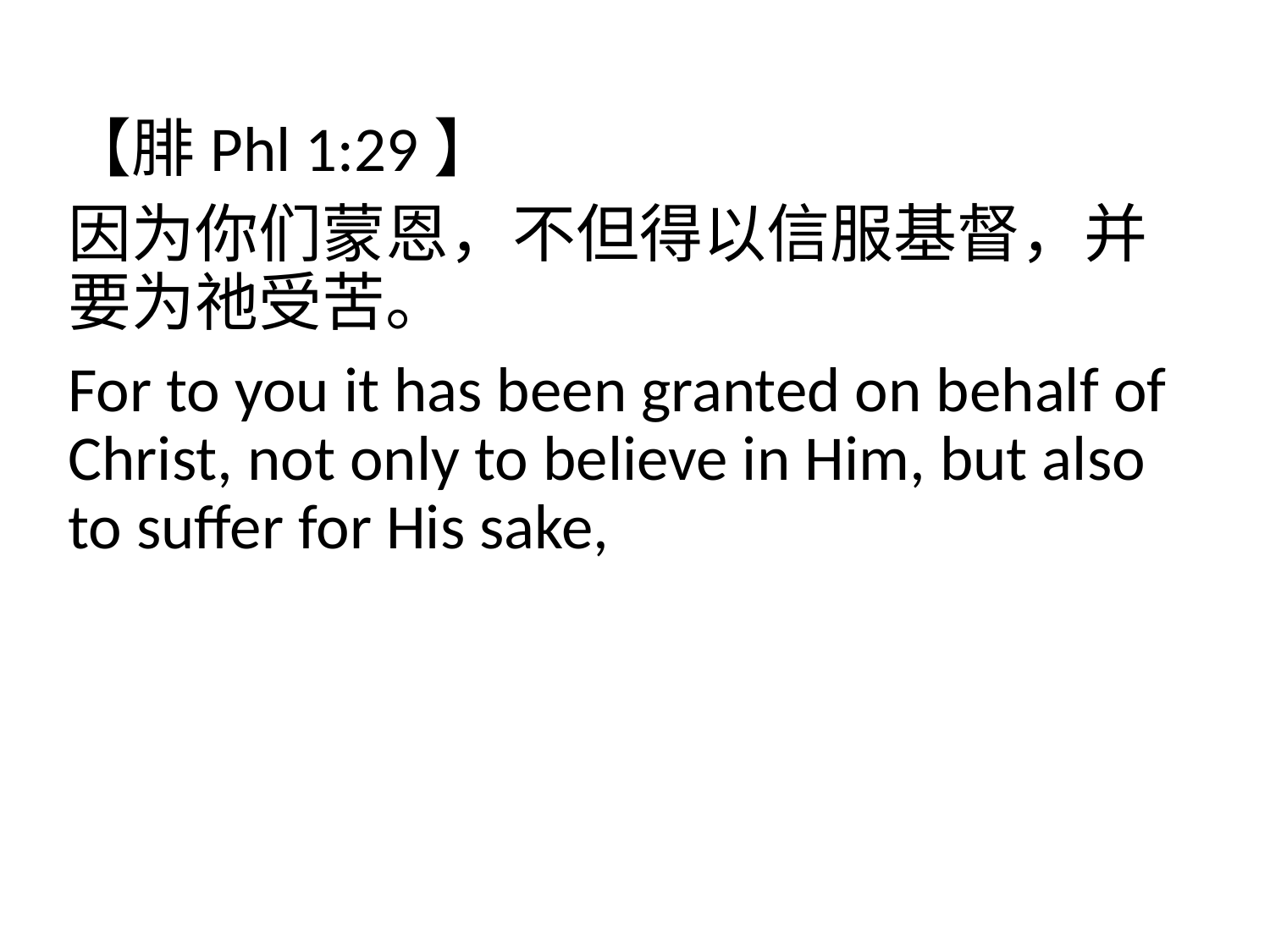

【腓Phl 1:29】
因为你们蒙恩，不但得以信服基督，并要为祂受苦。
For to you it has been granted on behalf of Christ, not only to believe in Him, but also to suffer for His sake,